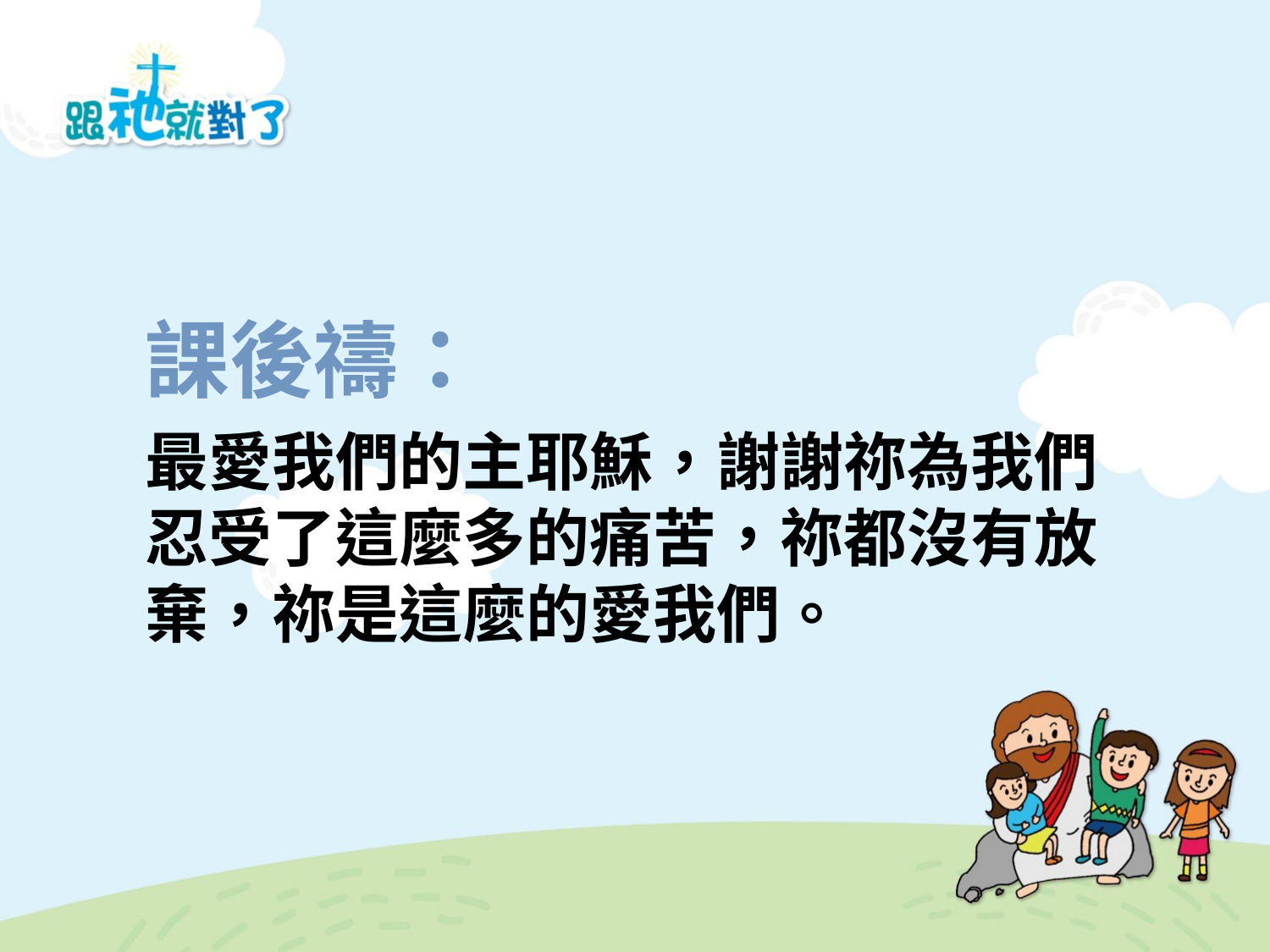

課後禱：
最愛我們的主耶穌，謝謝祢為我們忍受了這麼多的痛苦，祢都沒有放棄，祢是這麼的愛我們。